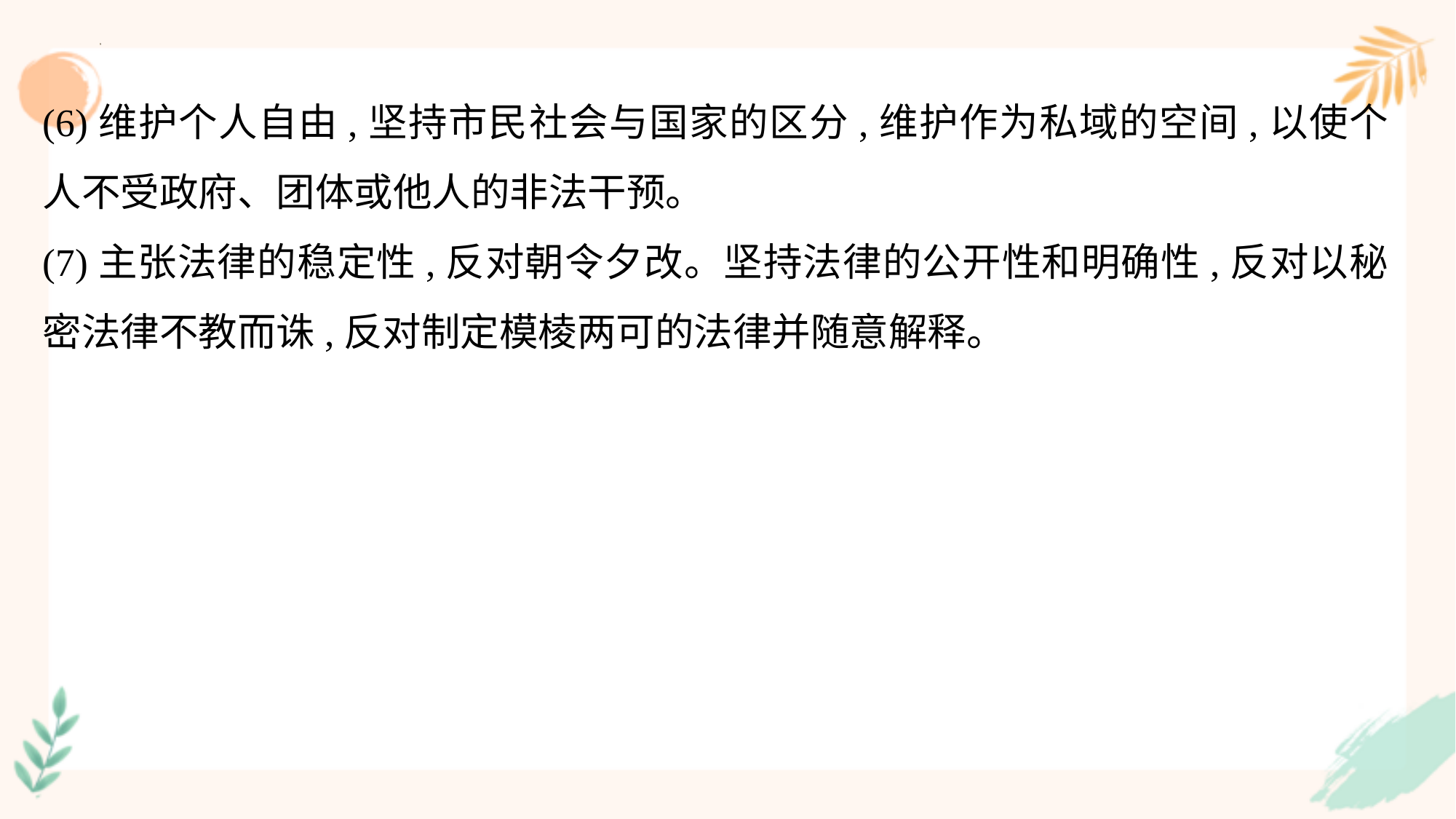

(6)维护个人自由,坚持市民社会与国家的区分,维护作为私域的空间,以使个人不受政府、团体或他人的非法干预。
(7)主张法律的稳定性,反对朝令夕改。坚持法律的公开性和明确性,反对以秘密法律不教而诛,反对制定模棱两可的法律并随意解释。